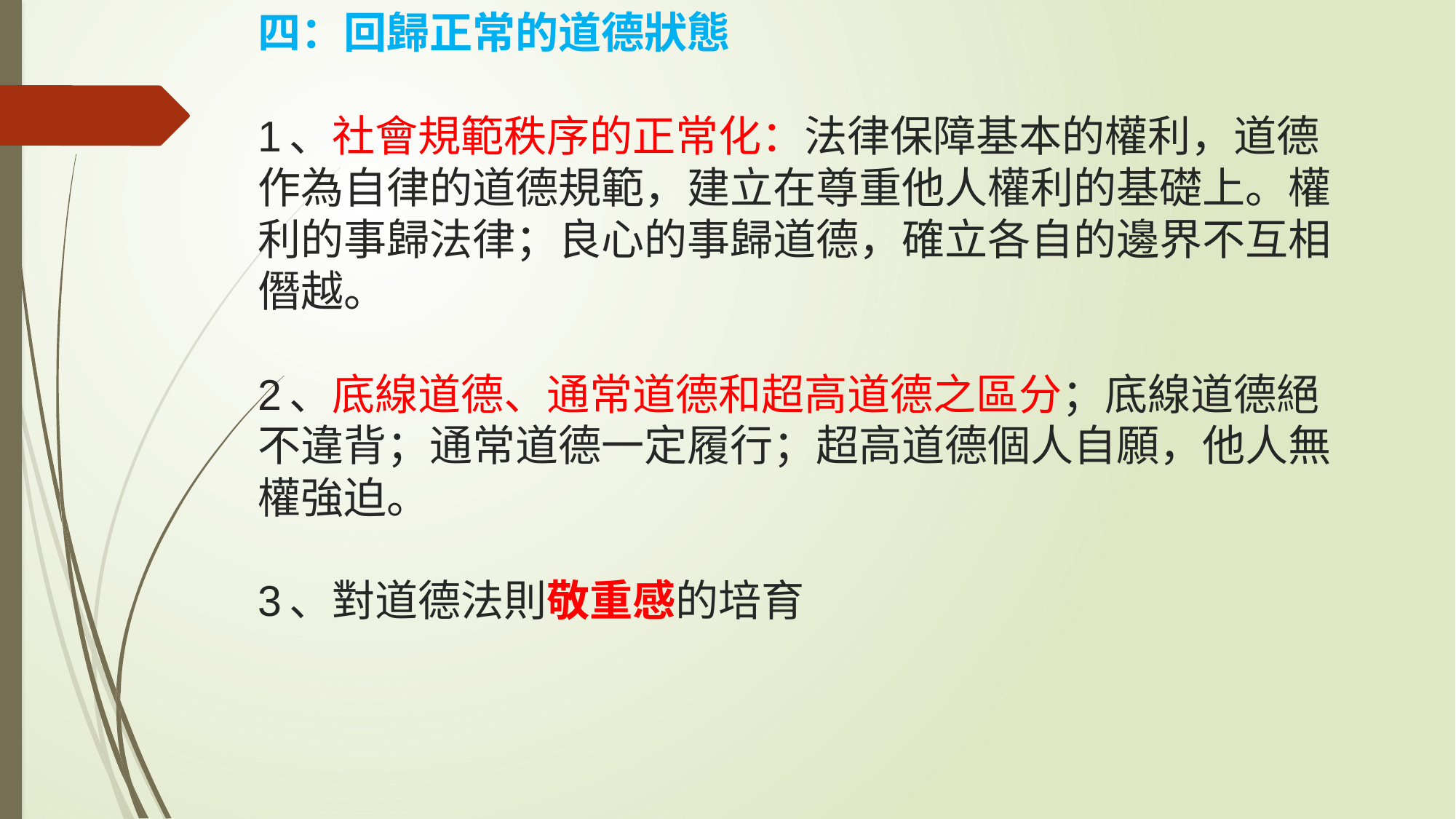

# 四：回歸正常的道德狀態   1、社會規範秩序的正常化：法律保障基本的權利，道德作為自律的道德規範，建立在尊重他人權利的基礎上。權利的事歸法律；良心的事歸道德，確立各自的邊界不互相僭越。 2、底線道德、通常道德和超高道德之區分；底線道德絕不違背；通常道德一定履行；超高道德個人自願，他人無權強迫。 3、對道德法則敬重感的培育